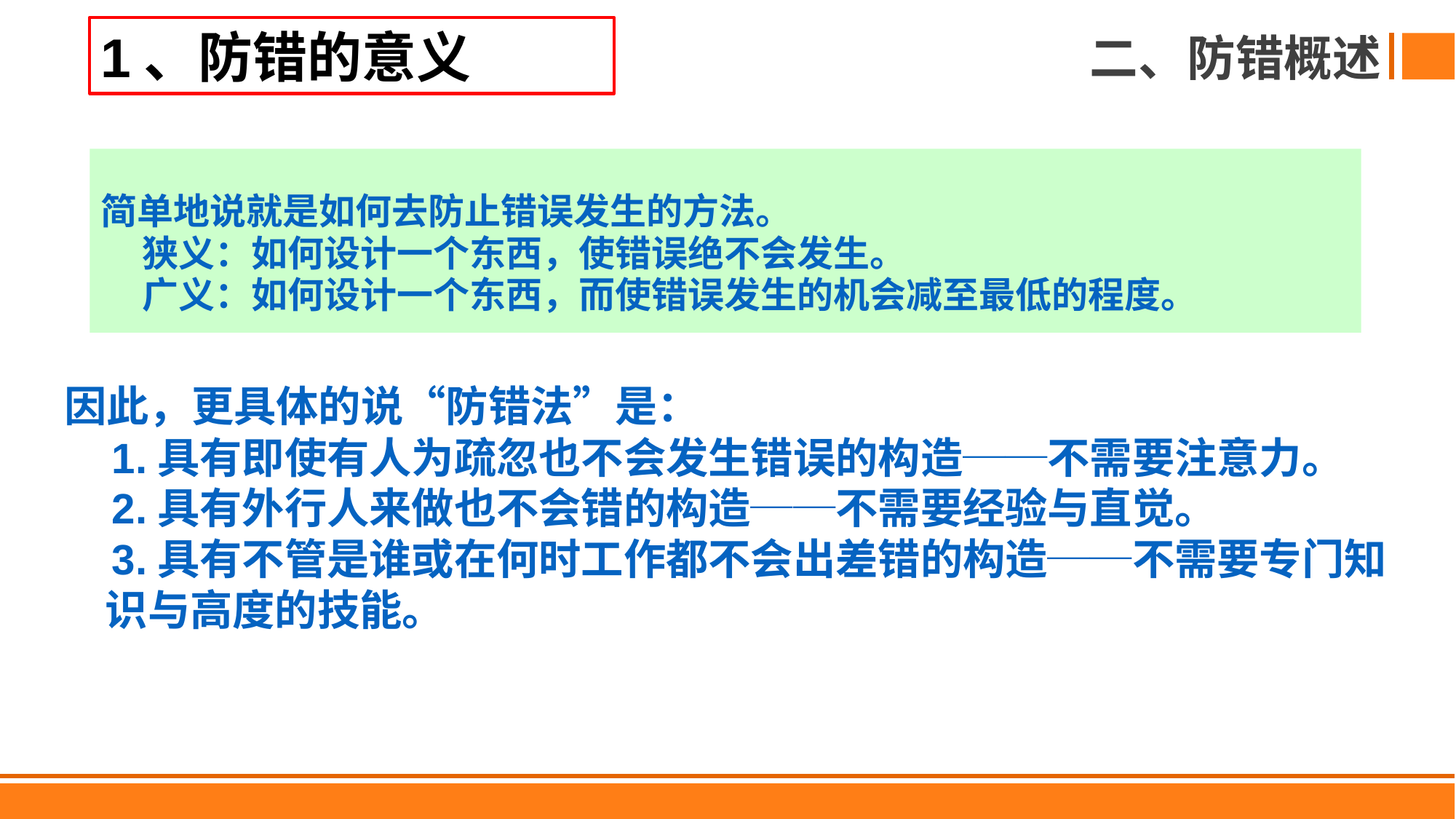

1、防错的意义
二、防错概述

简单地说就是如何去防止错误发生的方法。
    狭义：如何设计一个东西，使错误绝不会发生。
    广义：如何设计一个东西，而使错误发生的机会减至最低的程度。

因此，更具体的说“防错法”是：
    1.具有即使有人为疏忽也不会发生错误的构造──不需要注意力。
    2.具有外行人来做也不会错的构造──不需要经验与直觉。
    3.具有不管是谁或在何时工作都不会出差错的构造──不需要专门知识与高度的技能。